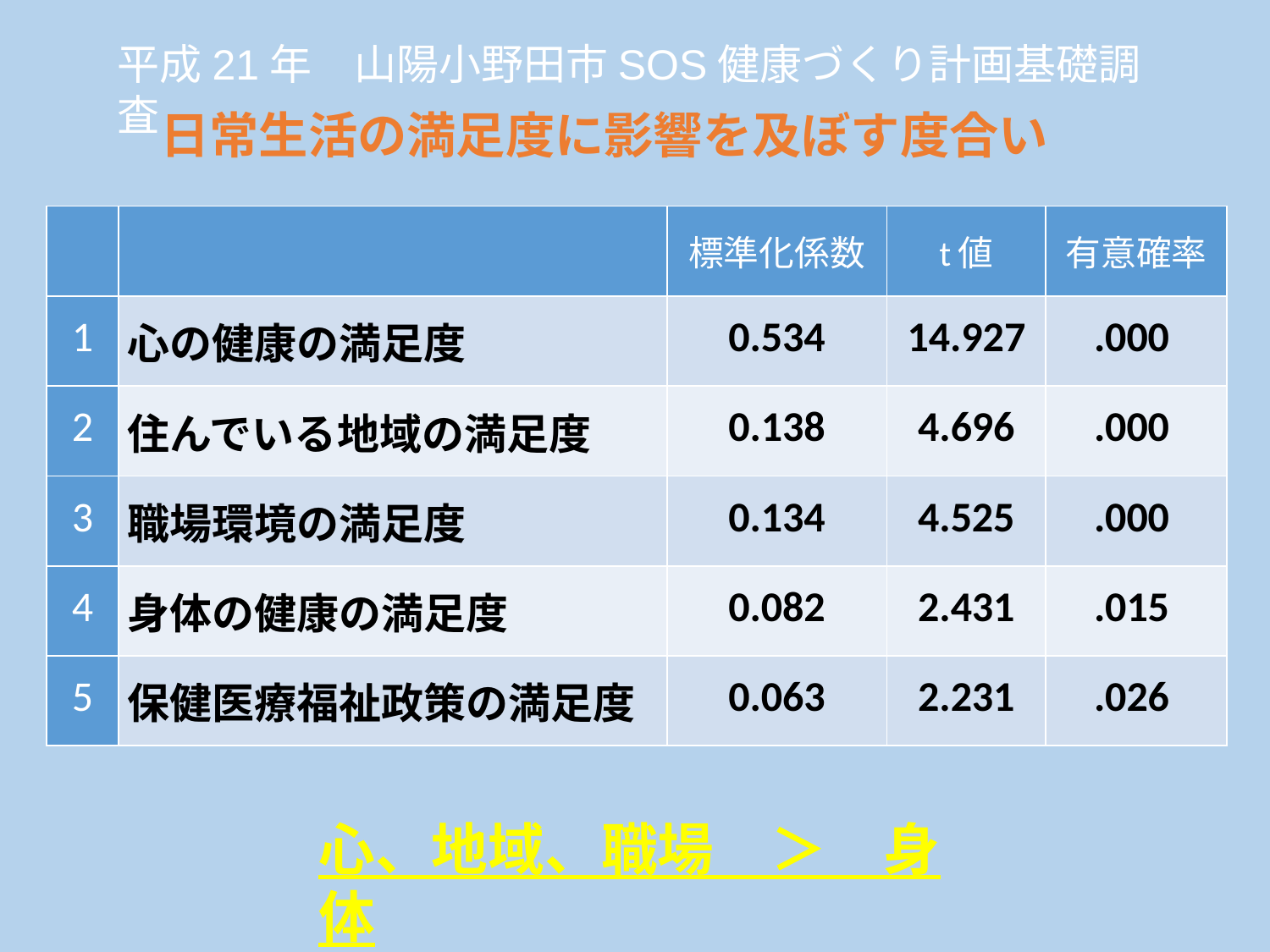

平成21年　山陽小野田市SOS健康づくり計画基礎調査
# 日常生活の満足度に影響を及ぼす度合い
|  |  | 標準化係数 | t値 | 有意確率 |
| --- | --- | --- | --- | --- |
| 1 | 心の健康の満足度 | 0.534 | 14.927 | .000 |
| 2 | 住んでいる地域の満足度 | 0.138 | 4.696 | .000 |
| 3 | 職場環境の満足度 | 0.134 | 4.525 | .000 |
| 4 | 身体の健康の満足度 | 0.082 | 2.431 | .015 |
| 5 | 保健医療福祉政策の満足度 | 0.063 | 2.231 | .026 |
心、地域、職場　＞　身体